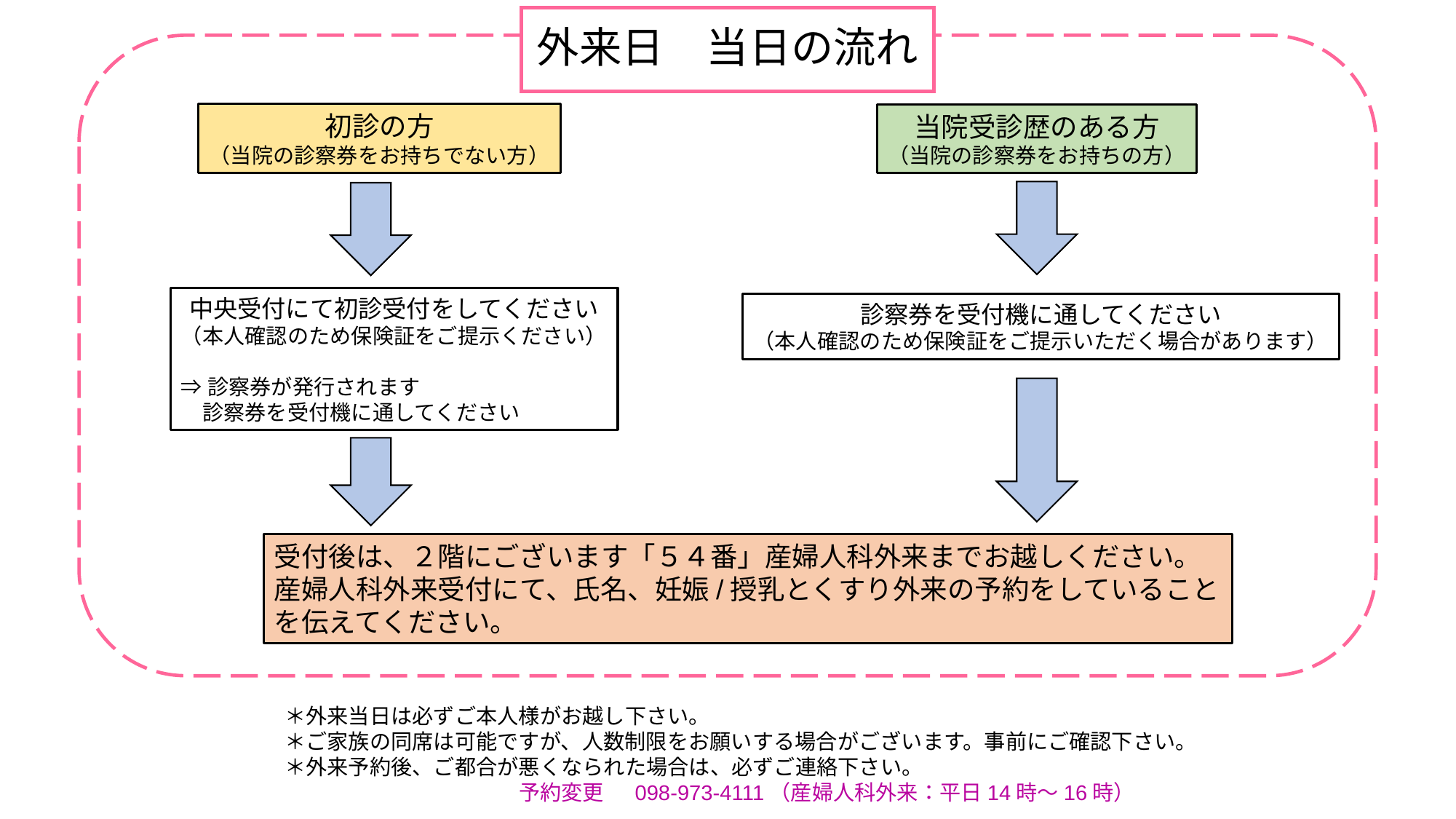

外来日　当日の流れ

初診の方
（当院の診察券をお持ちでない方）
当院受診歴のある方
（当院の診察券をお持ちの方）

中央受付にて初診受付をしてください
（本人確認のため保険証をご提示ください）

⇒診察券が発行されます
　診察券を受付機に通してください
診察券を受付機に通してください
（本人確認のため保険証をご提示いただく場合があります）

受付後は、２階にございます「５４番」産婦人科外来までお越しください。
産婦人科外来受付にて、氏名、妊娠/授乳とくすり外来の予約をしていることを伝えてください。
＊外来当日は必ずご本人様がお越し下さい。
＊ご家族の同席は可能ですが、人数制限をお願いする場合がございます。事前にご確認下さい。
＊外来予約後、ご都合が悪くなられた場合は、必ずご連絡下さい。
　　　　　　　　　　　予約変更　 098-973-4111（産婦人科外来：平日14時～16時）